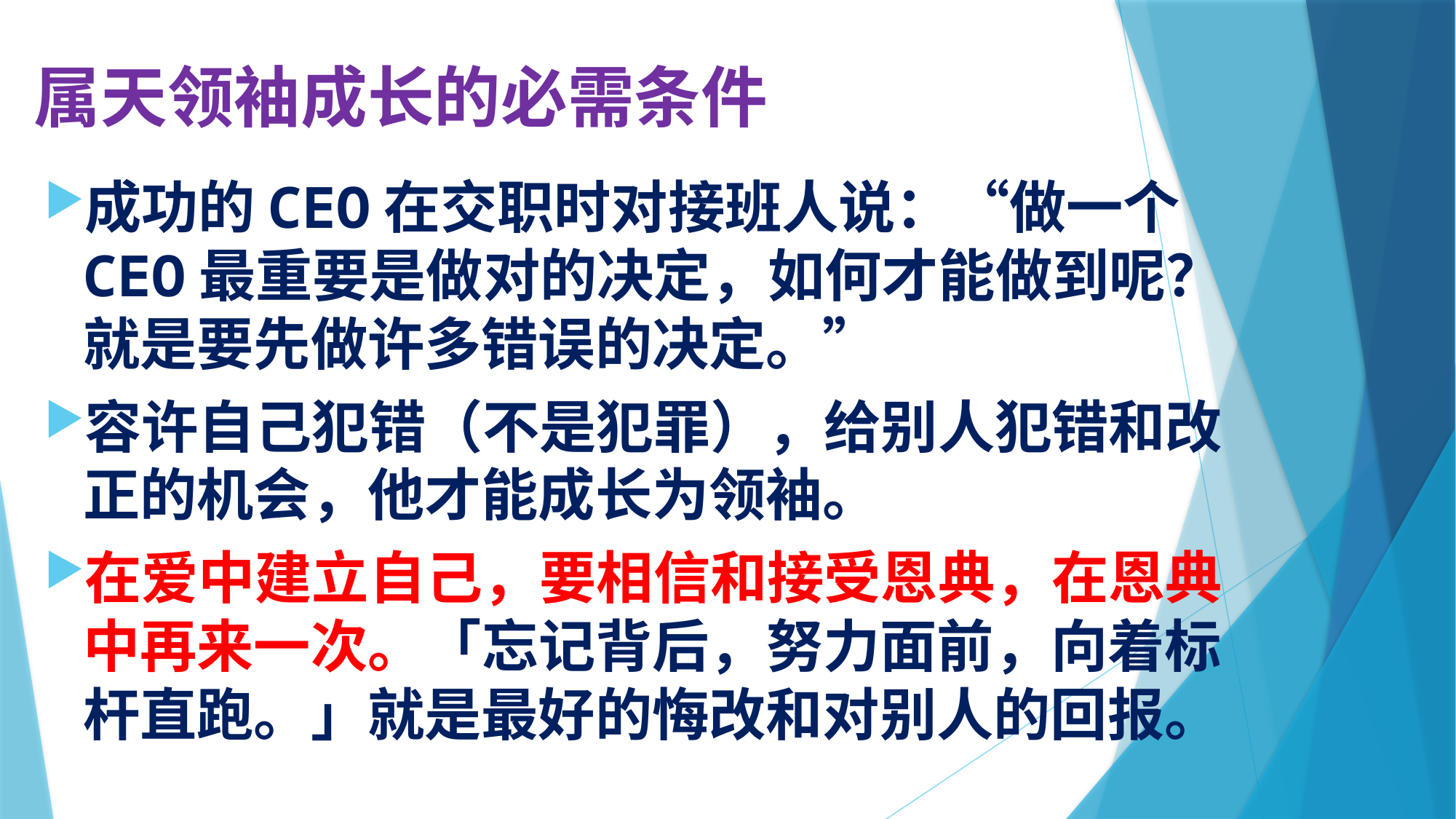

# 属天领袖成长的必需条件
成功的CEO在交职时对接班人说：“做一个CEO最重要是做对的决定，如何才能做到呢？就是要先做许多错误的决定。”
容许自己犯错（不是犯罪），给别人犯错和改正的机会，他才能成长为领袖。
在爱中建立自己，要相信和接受恩典，在恩典中再来一次。「忘记背后，努力面前，向着标杆直跑。」就是最好的悔改和对别人的回报。